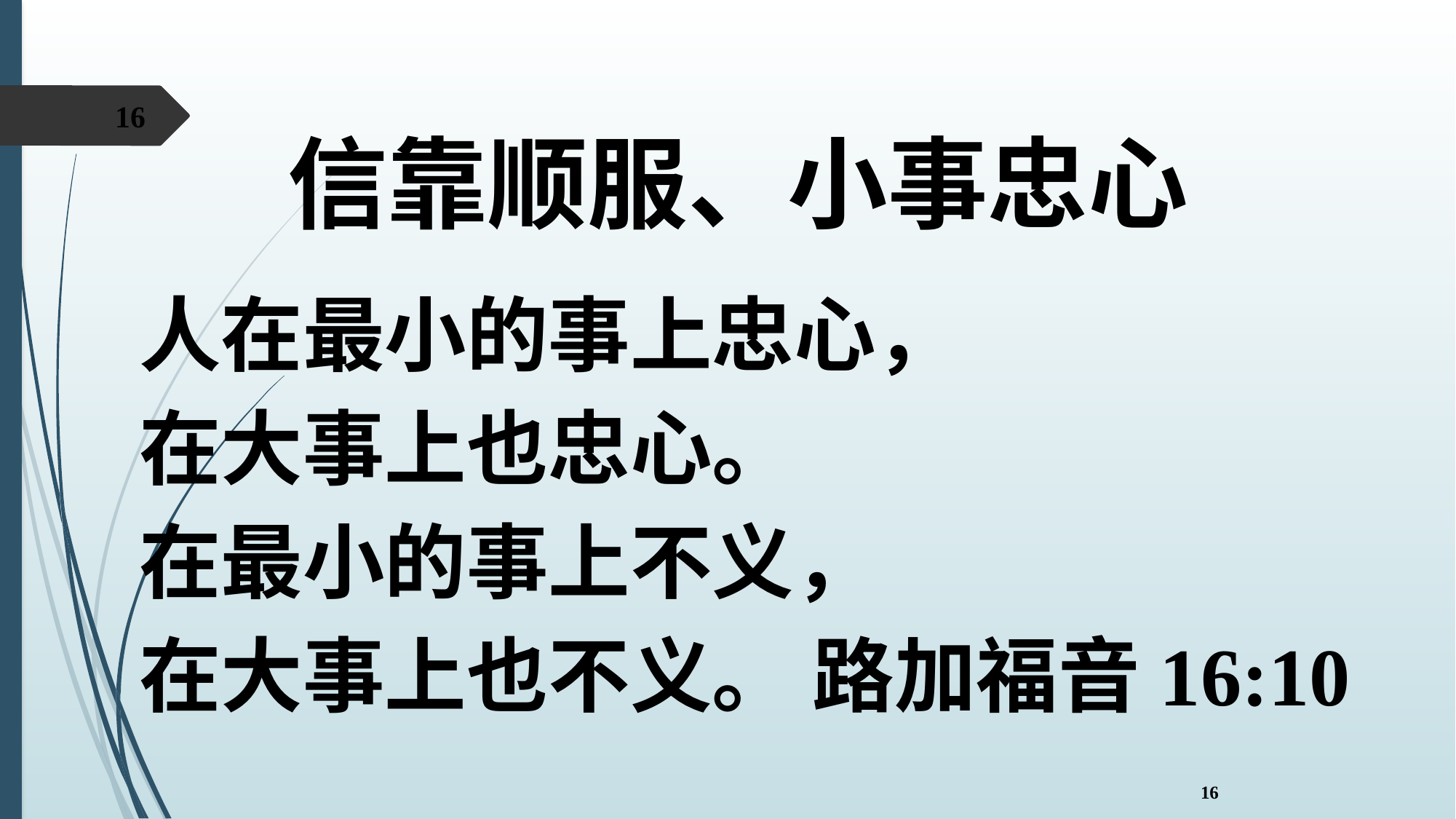

16
信靠顺服、小事忠心
人在最小的事上忠心，
在大事上也忠心。
在最小的事上不义，
在大事上也不义。 路加福音16:10
16